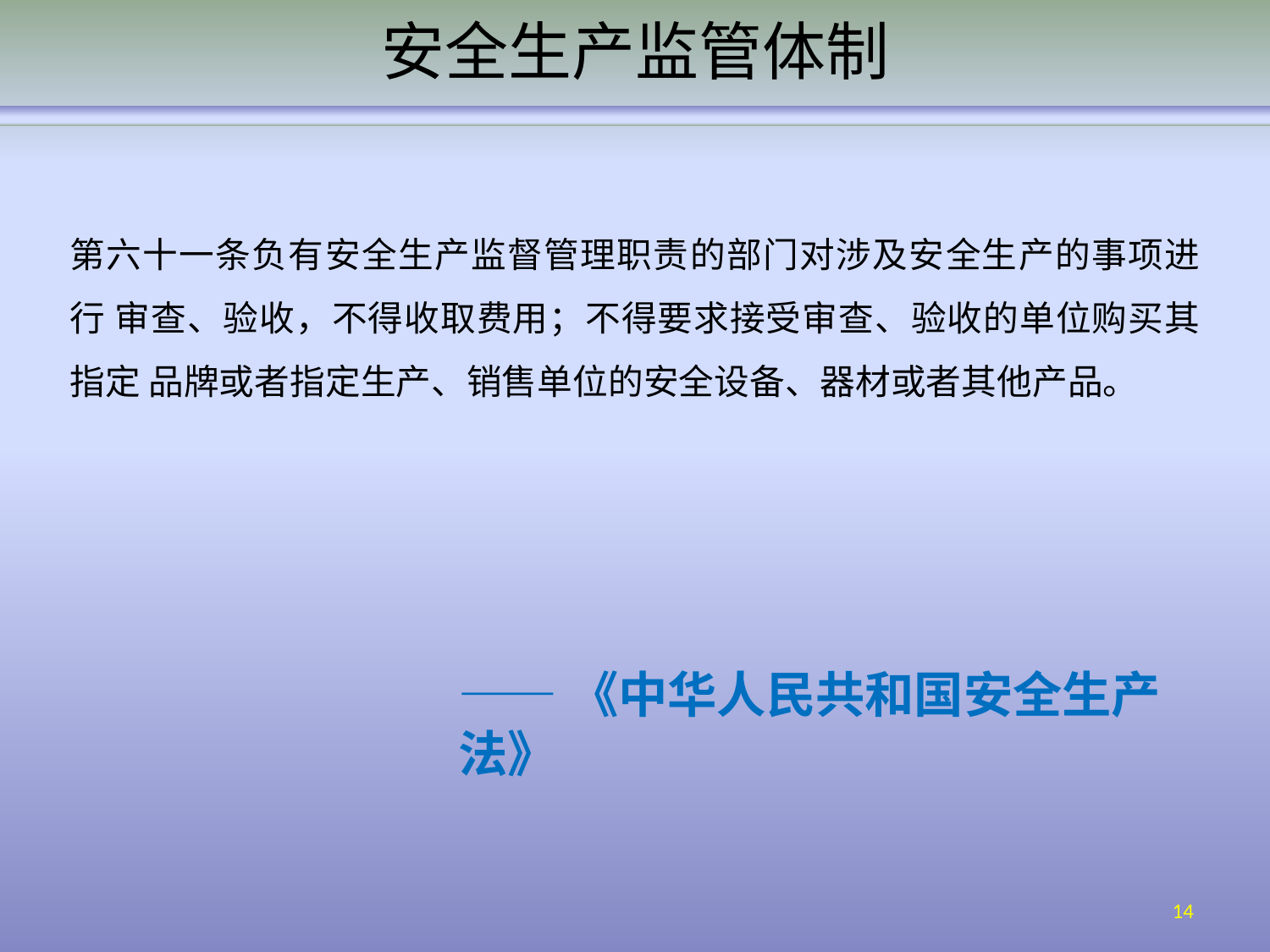

# 安全生产监管体制
第六十一条负有安全生产监督管理职责的部门对涉及安全生产的事项进行 审查、验收，不得收取费用；不得要求接受审查、验收的单位购买其指定 品牌或者指定生产、销售单位的安全设备、器材或者其他产品。
——《中华人民共和国安全生产法》
14